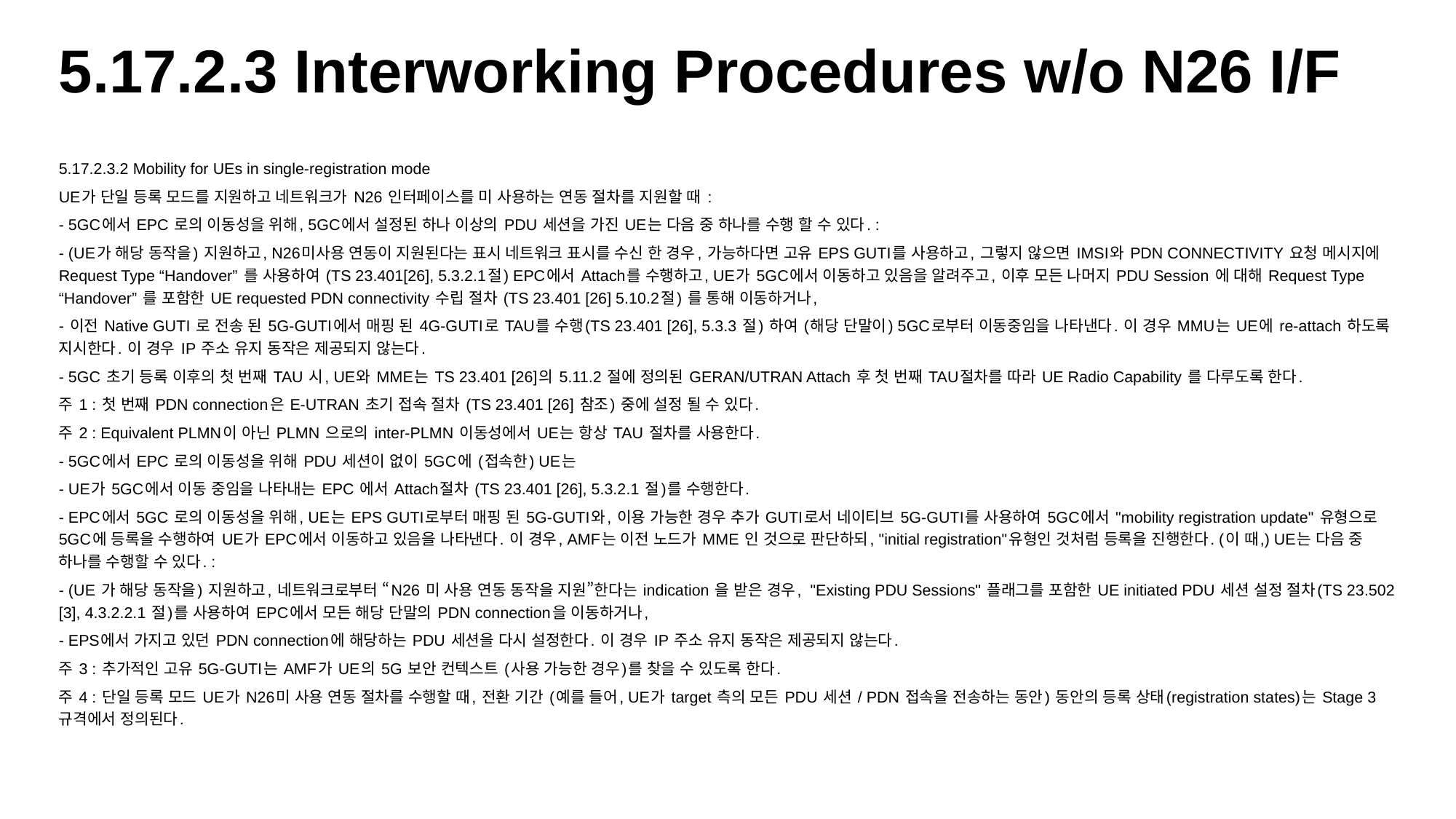

# 5.17.2.3 Interworking Procedures w/o N26 I/F
5.17.2.3.2 Mobility for UEs in single-registration mode
UE가 단일 등록 모드를 지원하고 네트워크가 N26 인터페이스를 미 사용하는 연동 절차를 지원할 때 :
- 5GC에서 EPC 로의 이동성을 위해, 5GC에서 설정된 하나 이상의 PDU 세션을 가진 UE는 다음 중 하나를 수행 할 수 있다. :
- (UE가 해당 동작을) 지원하고, N26미사용 연동이 지원된다는 표시 네트워크 표시를 수신 한 경우, 가능하다면 고유 EPS GUTI를 사용하고, 그렇지 않으면 IMSI와 PDN CONNECTIVITY 요청 메시지에 Request Type “Handover” 를 사용하여 (TS 23.401[26], 5.3.2.1절) EPC에서 Attach를 수행하고, UE가 5GC에서 이동하고 있음을 알려주고, 이후 모든 나머지 PDU Session 에 대해 Request Type “Handover” 를 포함한 UE requested PDN connectivity 수립 절차 (TS 23.401 [26] 5.10.2절) 를 통해 이동하거나,
- 이전 Native GUTI 로 전송 된 5G-GUTI에서 매핑 된 4G-GUTI로 TAU를 수행(TS 23.401 [26], 5.3.3 절) 하여 (해당 단말이) 5GC로부터 이동중임을 나타낸다. 이 경우 MMU는 UE에 re-attach 하도록 지시한다. 이 경우 IP 주소 유지 동작은 제공되지 않는다.
- 5GC 초기 등록 이후의 첫 번째 TAU 시, UE와 MME는 TS 23.401 [26]의 5.11.2 절에 정의된 GERAN/UTRAN Attach 후 첫 번째 TAU절차를 따라 UE Radio Capability 를 다루도록 한다.
주 1 : 첫 번째 PDN connection은 E-UTRAN 초기 접속 절차 (TS 23.401 [26] 참조) 중에 설정 될 수 있다.
주 2 : Equivalent PLMN이 아닌 PLMN 으로의 inter-PLMN 이동성에서 UE는 항상 TAU 절차를 사용한다.
- 5GC에서 EPC 로의 이동성을 위해 PDU 세션이 없이 5GC에 (접속한) UE는
- UE가 5GC에서 이동 중임을 나타내는 EPC 에서 Attach절차 (TS 23.401 [26], 5.3.2.1 절)를 수행한다.
- EPC에서 5GC 로의 이동성을 위해, UE는 EPS GUTI로부터 매핑 된 5G-GUTI와, 이용 가능한 경우 추가 GUTI로서 네이티브 5G-GUTI를 사용하여 5GC에서 "mobility registration update" 유형으로 5GC에 등록을 수행하여 UE가 EPC에서 이동하고 있음을 나타낸다. 이 경우, AMF는 이전 노드가 MME 인 것으로 판단하되, "initial registration"유형인 것처럼 등록을 진행한다. (이 때,) UE는 다음 중 하나를 수행할 수 있다. :
- (UE 가 해당 동작을) 지원하고, 네트워크로부터 “N26 미 사용 연동 동작을 지원”한다는 indication 을 받은 경우,  "Existing PDU Sessions" 플래그를 포함한 UE initiated PDU 세션 설정 절차(TS 23.502 [3], 4.3.2.2.1 절)를 사용하여 EPC에서 모든 해당 단말의 PDN connection을 이동하거나,
- EPS에서 가지고 있던 PDN connection에 해당하는 PDU 세션을 다시 설정한다. 이 경우 IP 주소 유지 동작은 제공되지 않는다.
주 3 : 추가적인 고유 5G-GUTI는 AMF가 UE의 5G 보안 컨텍스트 (사용 가능한 경우)를 찾을 수 있도록 한다.
주 4 : 단일 등록 모드 UE가 N26미 사용 연동 절차를 수행할 때, 전환 기간 (예를 들어, UE가 target 측의 모든 PDU 세션 / PDN 접속을 전송하는 동안) 동안의 등록 상태(registration states)는 Stage 3 규격에서 정의된다.